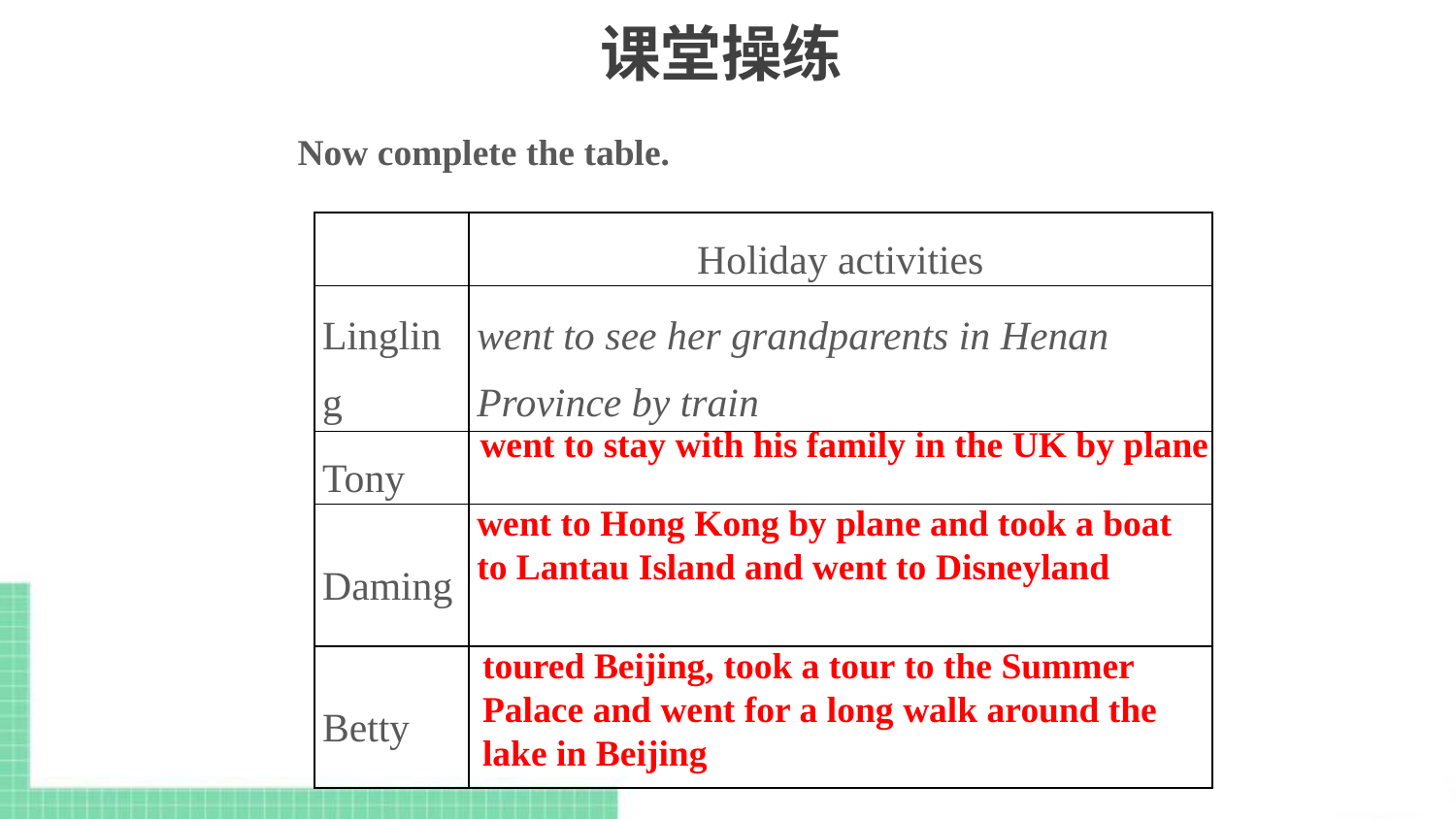

# 课堂操练
Now complete the table.
|  | Holiday activities |
| --- | --- |
| Lingling | went to see her grandparents in Henan Province by train |
| Tony |  |
| Daming |  |
| Betty |  |
went to stay with his family in the UK by plane
went to Hong Kong by plane and took a boat to Lantau Island and went to Disneyland
toured Beijing, took a tour to the Summer Palace and went for a long walk around the lake in Beijing